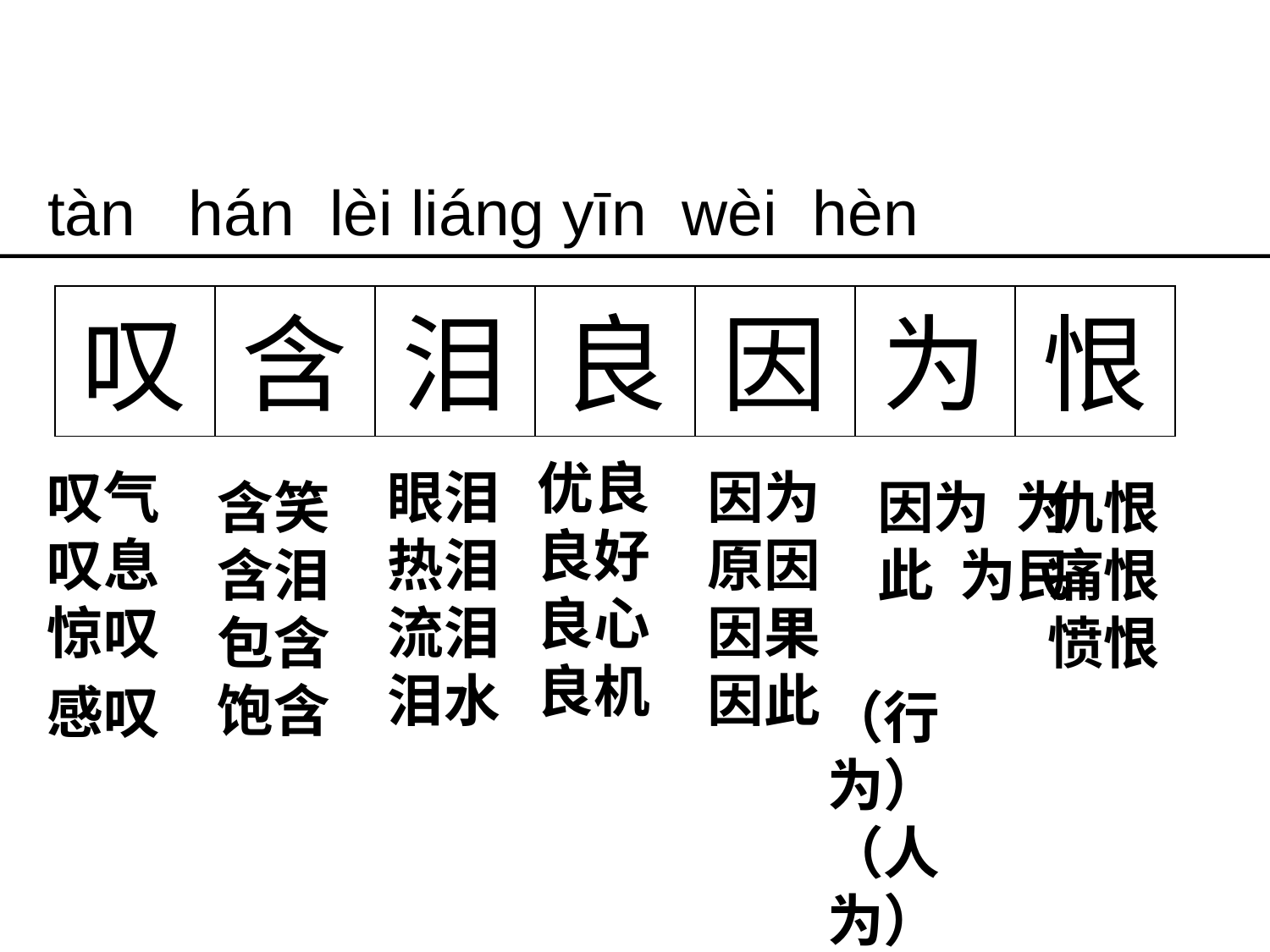

tàn   hán  lèi liánɡ yīn  wèi  hèn

叹
含
泪
良
因
为
恨
优良良好良心良机
叹气   叹息   惊叹
感叹
眼泪热泪流泪泪水
因为原因因果因此
含笑含泪包含饱含
因为  为此  为民
仇恨痛恨愤恨
（行为）（人为）（为难）